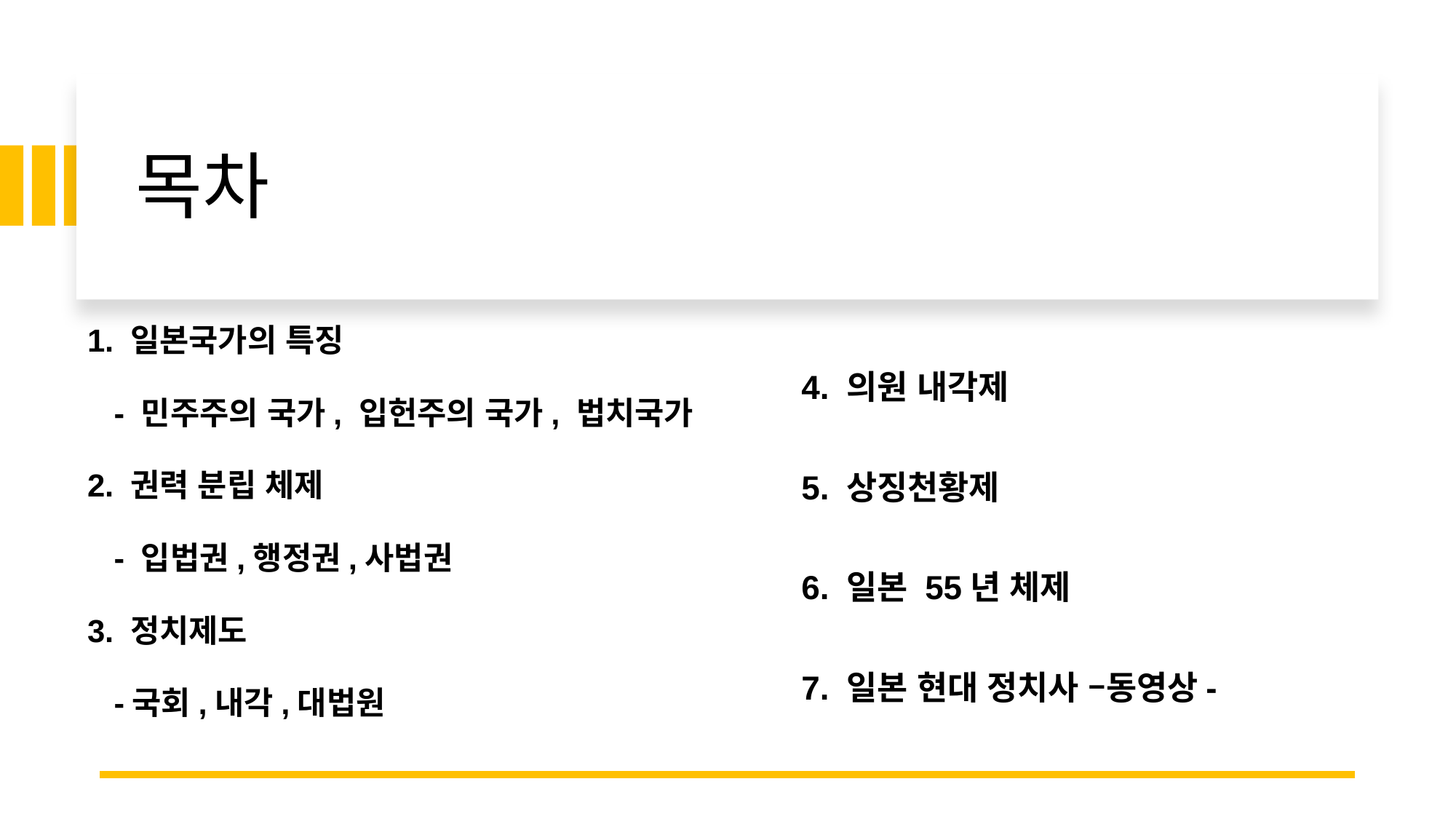

# 목차

1. 일본국가의 특징
   - 민주주의 국가, 입헌주의 국가, 법치국가
2. 권력 분립 체제
   - 입법권,행정권,사법권
3. 정치제도
   -국회,내각,대법원
4. 의원 내각제
5. 상징천황제
6. 일본 55년 체제
7. 일본 현대 정치사 –동영상-